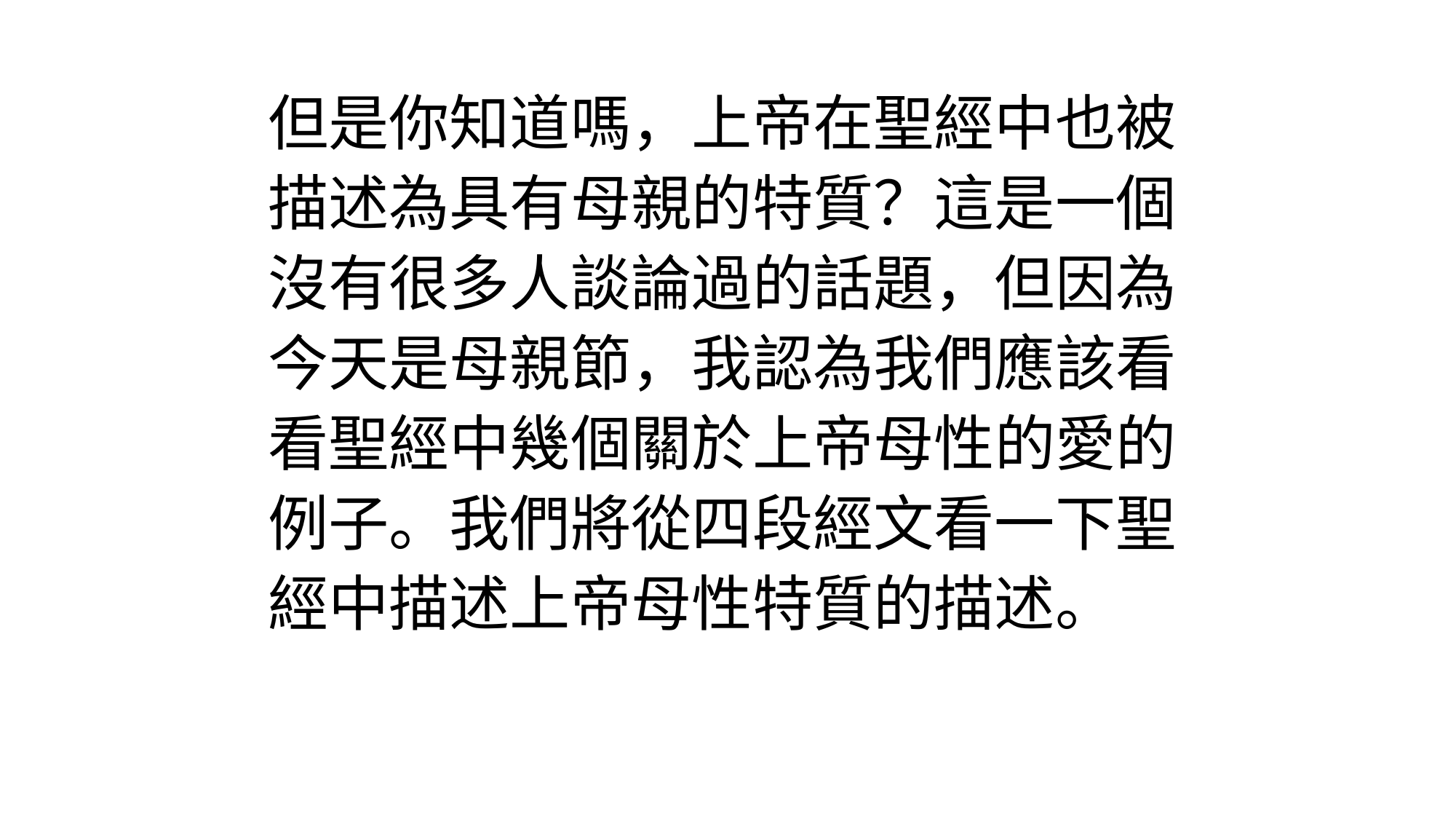

但是你知道嗎，上帝在聖經中也被描述為具有母親的特質？這是一個沒有很多人談論過的話題，但因為今天是母親節，我認為我們應該看看聖經中幾個關於上帝母性的愛的例子。我們將從四段經文看一下聖經中描述上帝母性特質的描述。